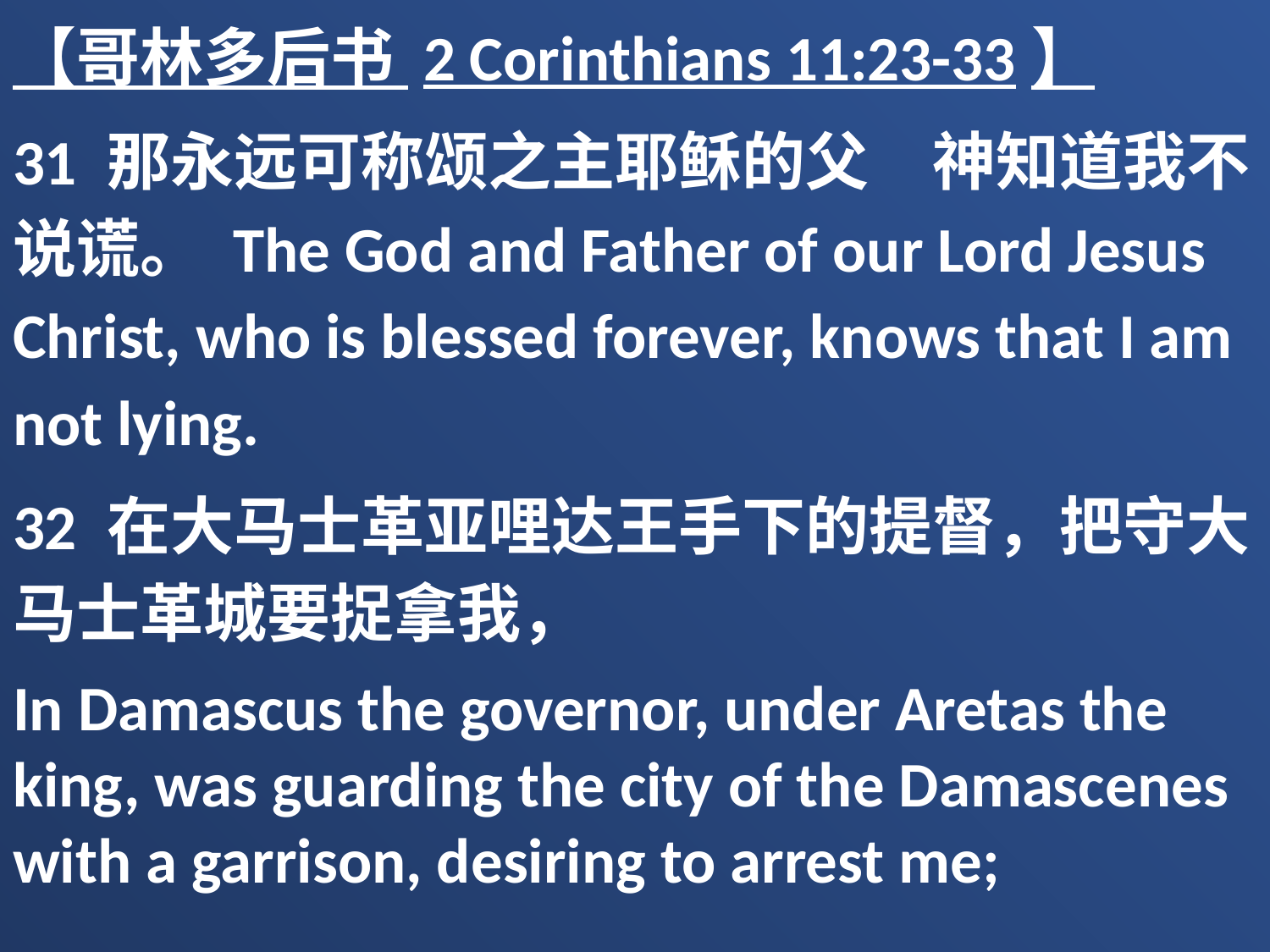

【哥林多后书 2 Corinthians 11:23-33】
31 那永远可称颂之主耶稣的父　神知道我不说谎。 The God and Father of our Lord Jesus Christ, who is blessed forever, knows that I am not lying.
32 在大马士革亚哩达王手下的提督，把守大马士革城要捉拿我，
In Damascus the governor, under Aretas the king, was guarding the city of the Damascenes with a garrison, desiring to arrest me;